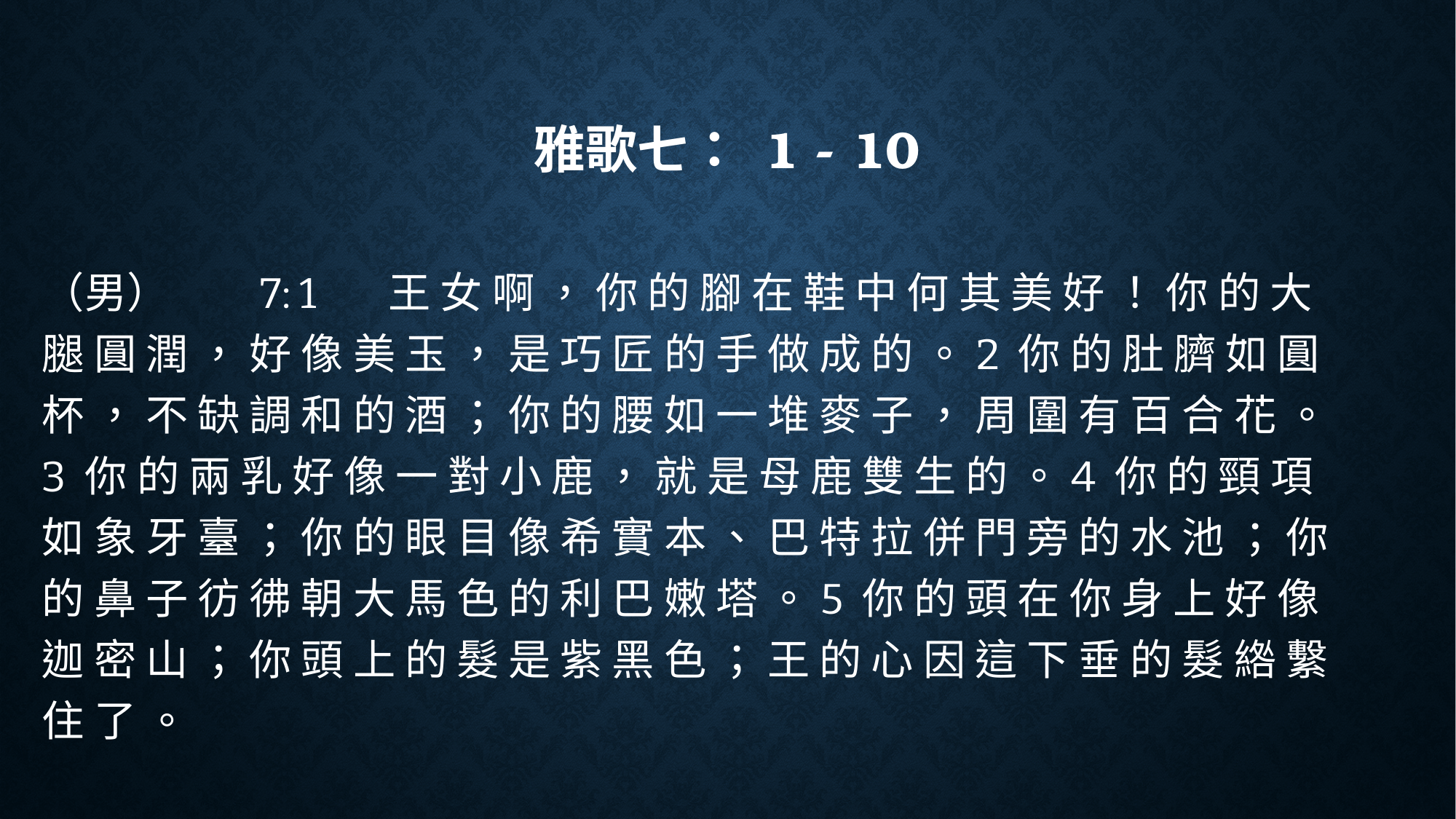

# 雅歌七： 1 - 10
（男）	7: 1	 王 女 啊 ， 你 的 腳 在 鞋 中 何 其 美 好 ！ 你 的 大 腿 圓 潤 ， 好 像 美 玉 ， 是 巧 匠 的 手 做 成 的 。2 你 的 肚 臍 如 圓 杯 ， 不 缺 調 和 的 酒 ； 你 的 腰 如 一 堆 麥 子 ， 周 圍 有 百 合 花 。3 你 的 兩 乳 好 像 一 對 小 鹿 ， 就 是 母 鹿 雙 生 的 。4 你 的 頸 項 如 象 牙 臺 ； 你 的 眼 目 像 希 實 本 、 巴 特 拉 併 門 旁 的 水 池 ； 你 的 鼻 子 彷 彿 朝 大 馬 色 的 利 巴 嫩 塔 。5 你 的 頭 在 你 身 上 好 像 迦 密 山 ； 你 頭 上 的 髮 是 紫 黑 色 ； 王 的 心 因 這 下 垂 的 髮 綹 繫 住 了 。